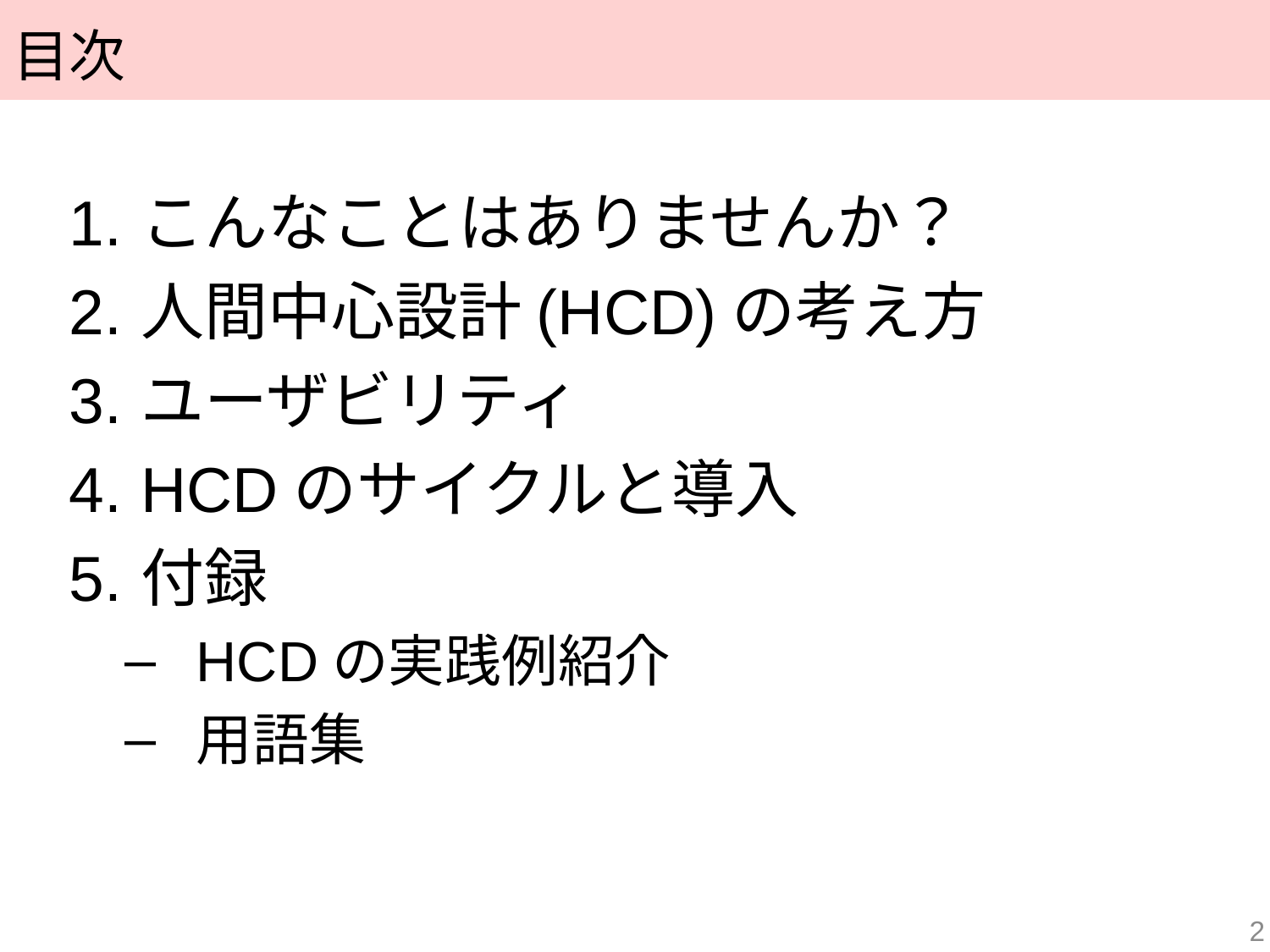

# 目次
こんなことはありませんか？
人間中心設計(HCD)の考え方
ユーザビリティ
HCDのサイクルと導入
付録
HCDの実践例紹介
用語集

2